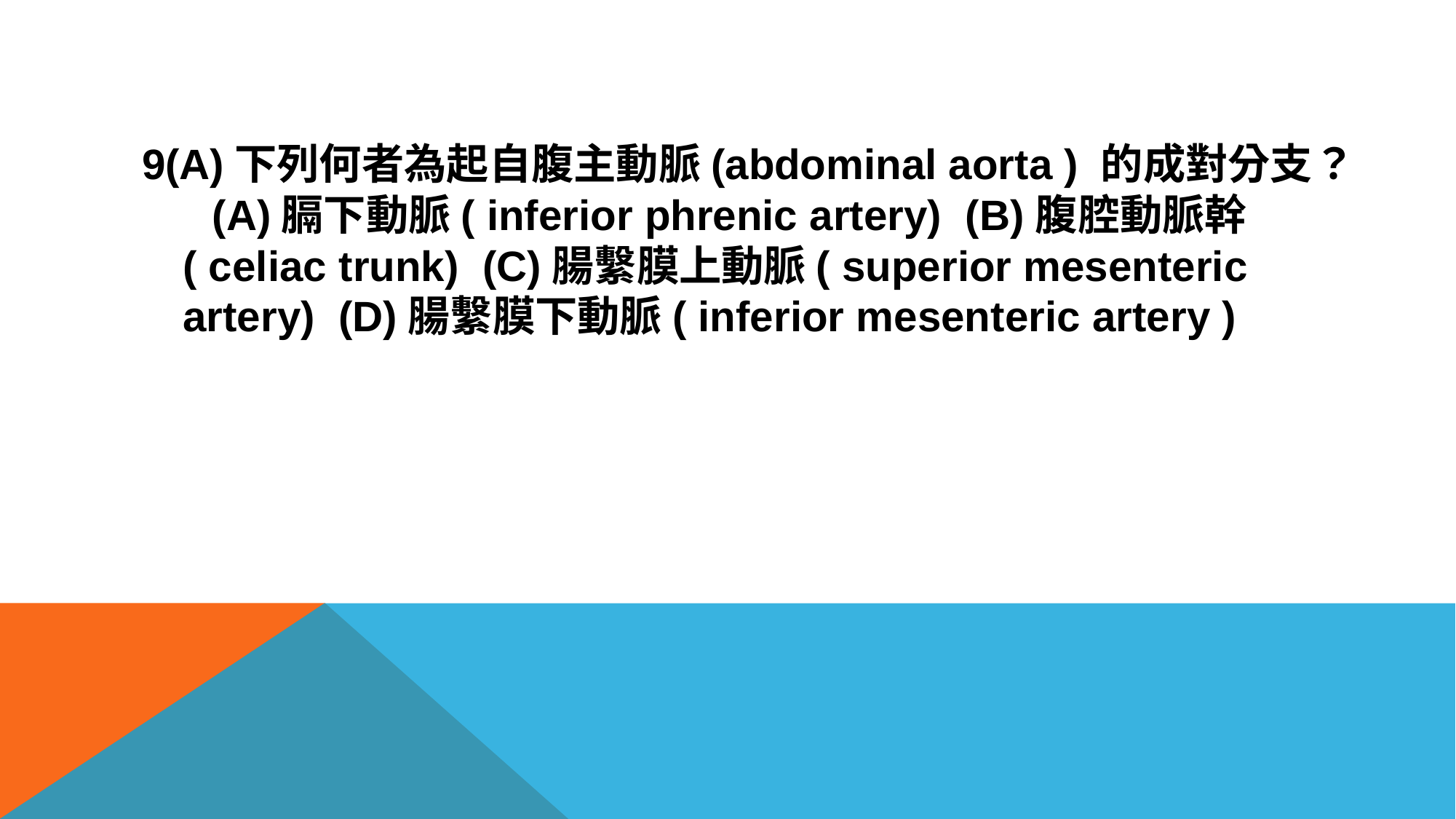

#
9(A)下列何者為起自腹主動脈(abdominal aorta ) 的成對分支？  (A)膈下動脈( inferior phrenic artery)  (B)腹腔動脈幹( celiac trunk)  (C)腸繫膜上動脈( superior mesenteric artery)  (D)腸繫膜下動脈( inferior mesenteric artery )